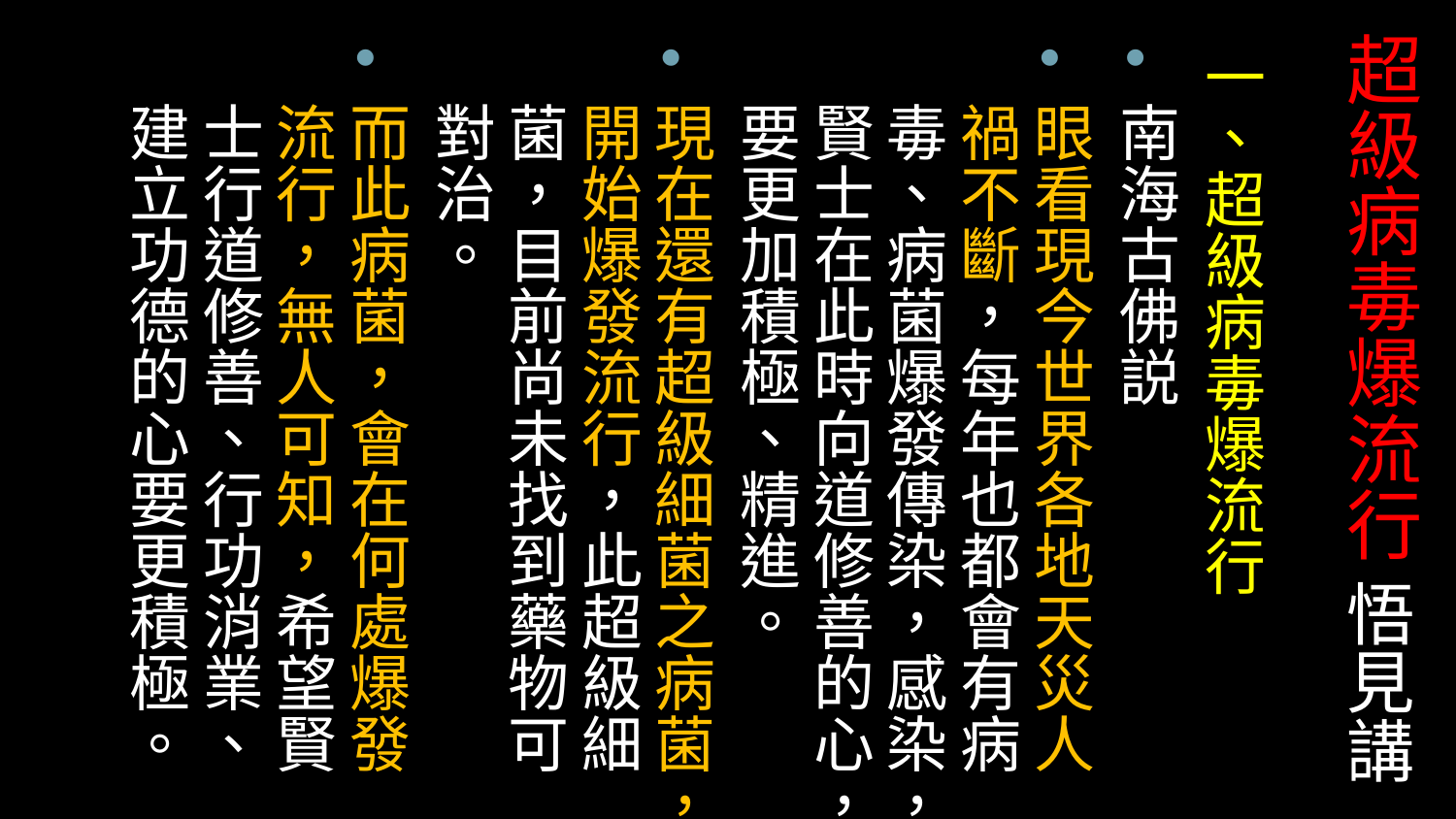

# 超級病毒爆流行 悟見講
一、超級病毒爆流行
南海古佛説
眼看現今世界各地天災人禍不斷，每年也都會有病毒、病菌爆發傳染，感染，賢士在此時向道修善的心，要更加積極、精進。
現在還有超級細菌之病菌，開始爆發流行，此超級細菌，目前尚未找到藥物可對治。
而此病菌，會在何處爆發流行，無人可知，希望賢士行道修善、行功消業、建立功德的心要更積極。